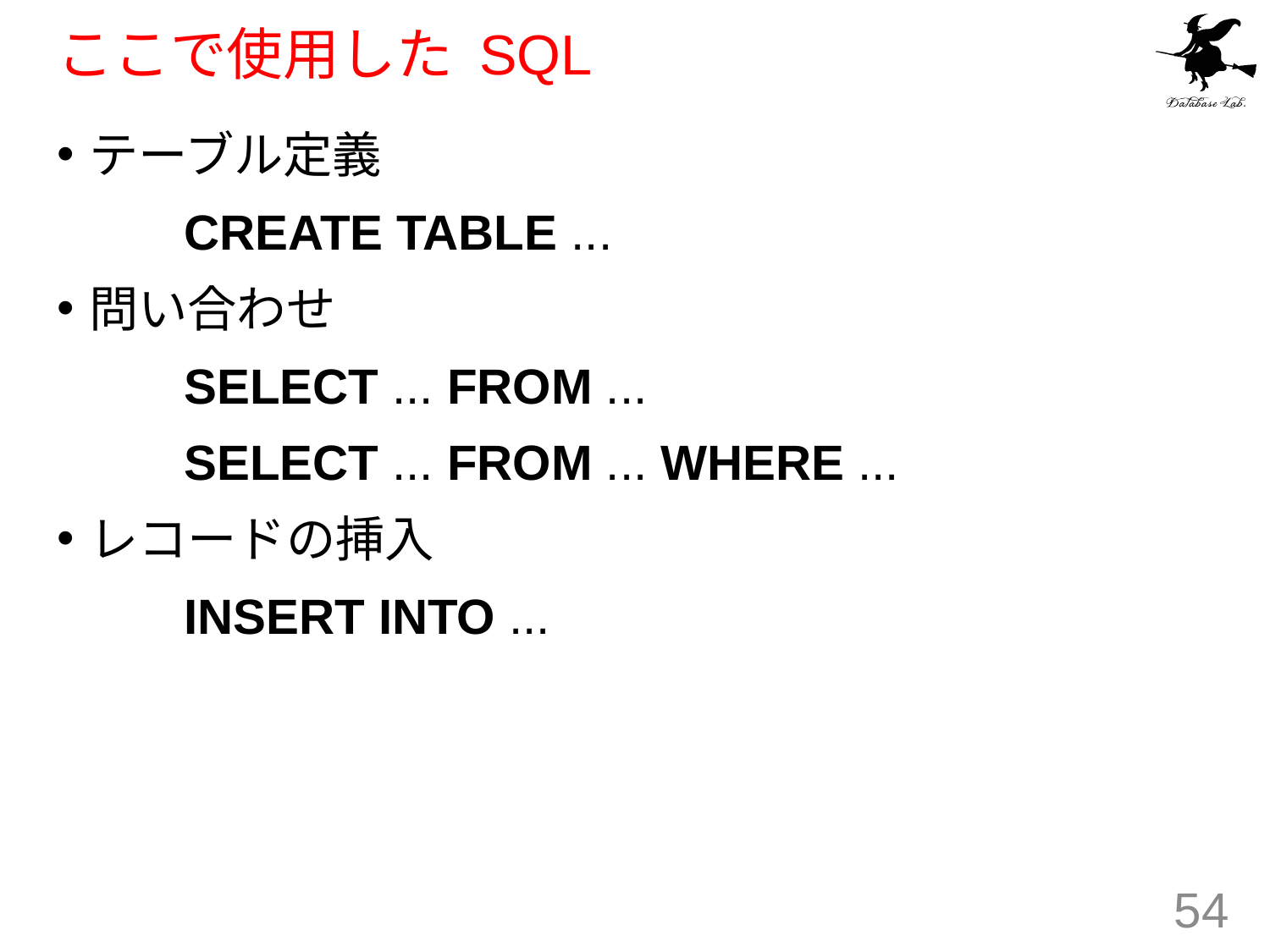

# ここで使用した SQL

テーブル定義
	CREATE TABLE ...
問い合わせ
	SELECT ... FROM ...
	SELECT ... FROM ... WHERE ...
レコードの挿入
	INSERT INTO ...
54